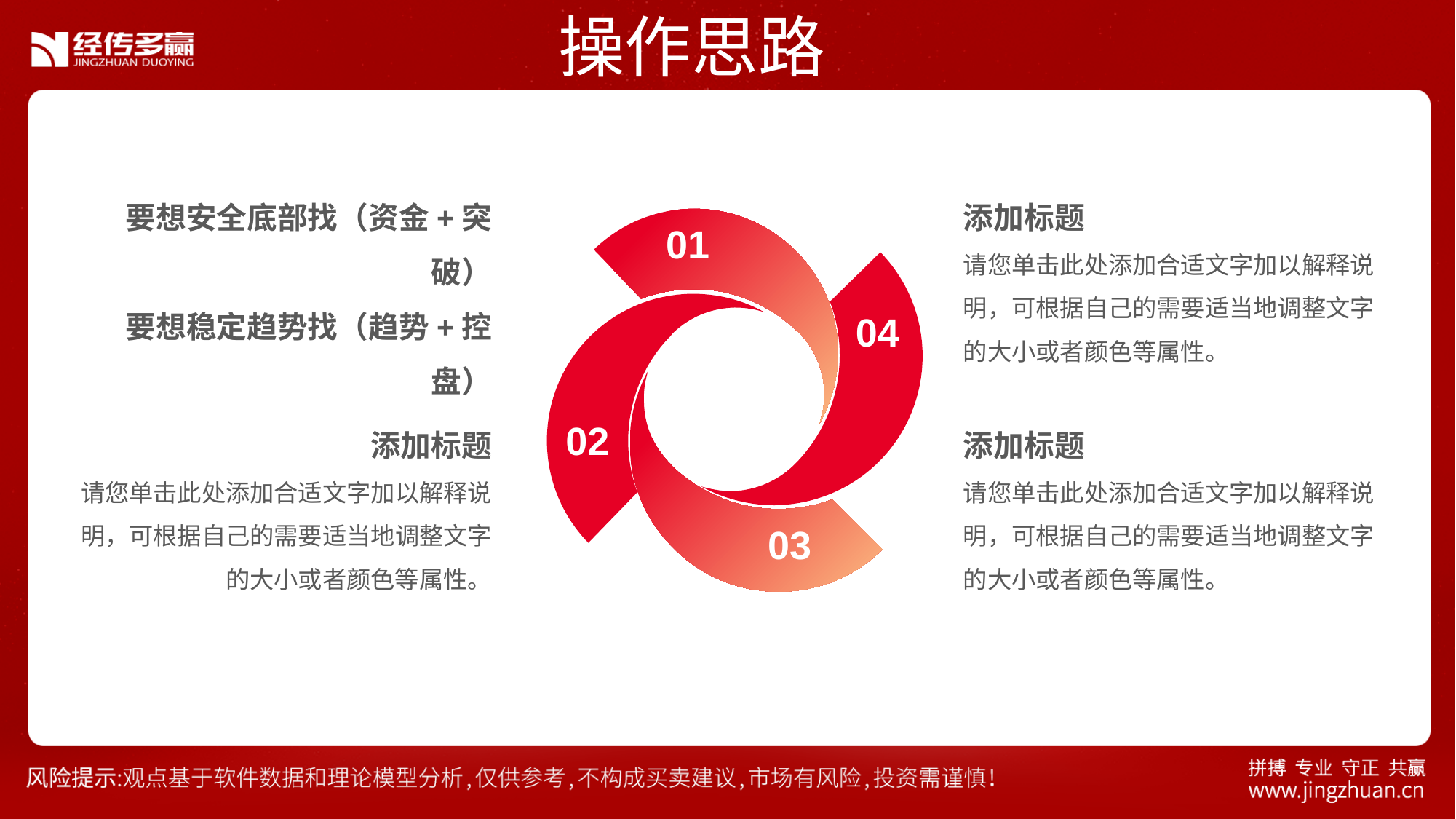

操作思路
要想安全底部找（资金+突破）
要想稳定趋势找（趋势+控盘）
添加标题
请您单击此处添加合适文字加以解释说明，可根据自己的需要适当地调整文字的大小或者颜色等属性。

01

04

02
03
添加标题
请您单击此处添加合适文字加以解释说明，可根据自己的需要适当地调整文字的大小或者颜色等属性。
添加标题
请您单击此处添加合适文字加以解释说明，可根据自己的需要适当地调整文字的大小或者颜色等属性。